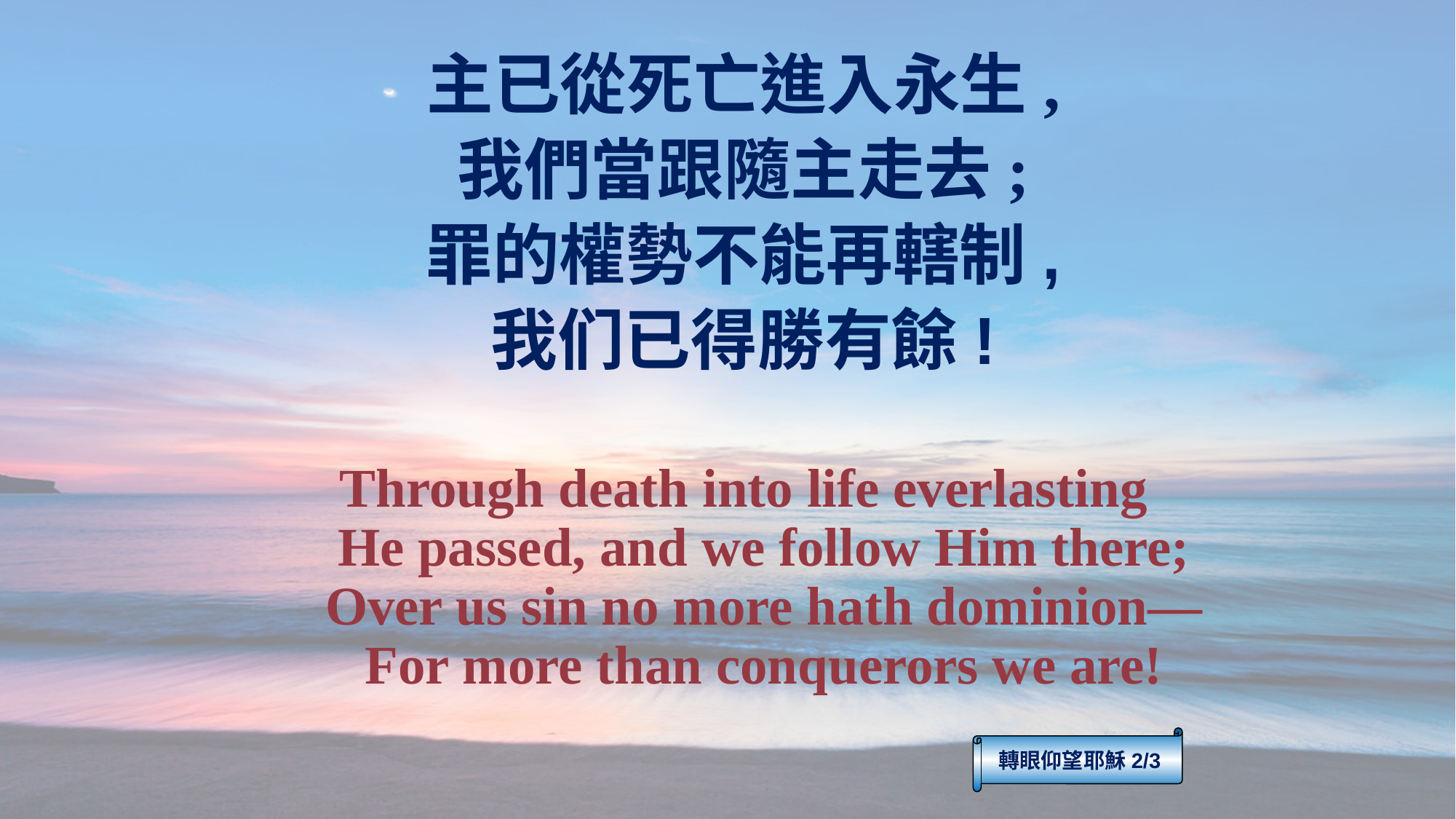

主已從死亡進入永生,
我們當跟隨主走去;
罪的權勢不能再轄制,
我们已得勝有餘!

Through death into life everlasting
He passed, and we follow Him there;
Over us sin no more hath dominion—
For more than conquerors we are!
轉眼仰望耶穌2/3